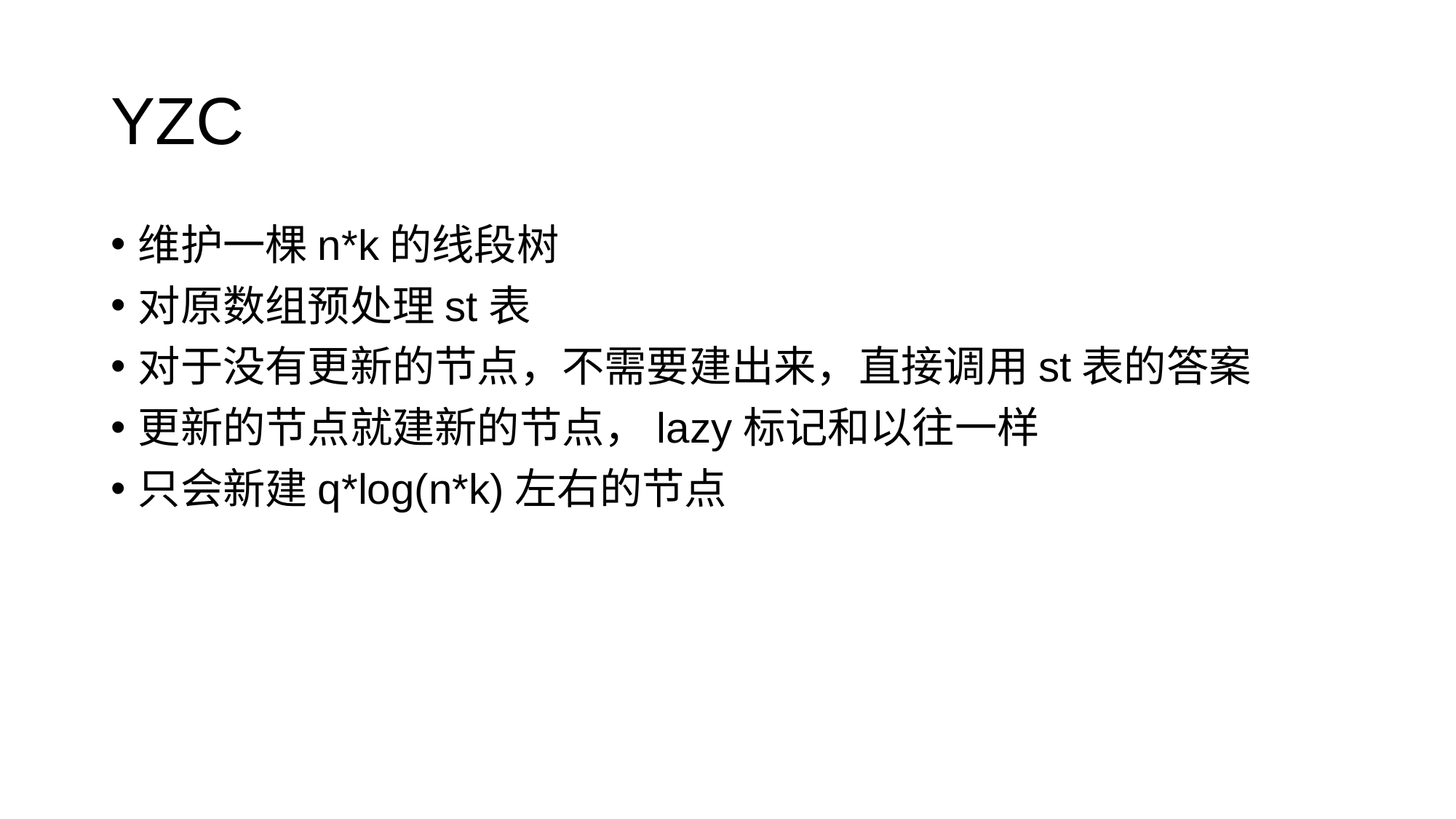

# YZC
维护一棵n*k的线段树
对原数组预处理st表
对于没有更新的节点，不需要建出来，直接调用st表的答案
更新的节点就建新的节点，lazy标记和以往一样
只会新建q*log(n*k)左右的节点